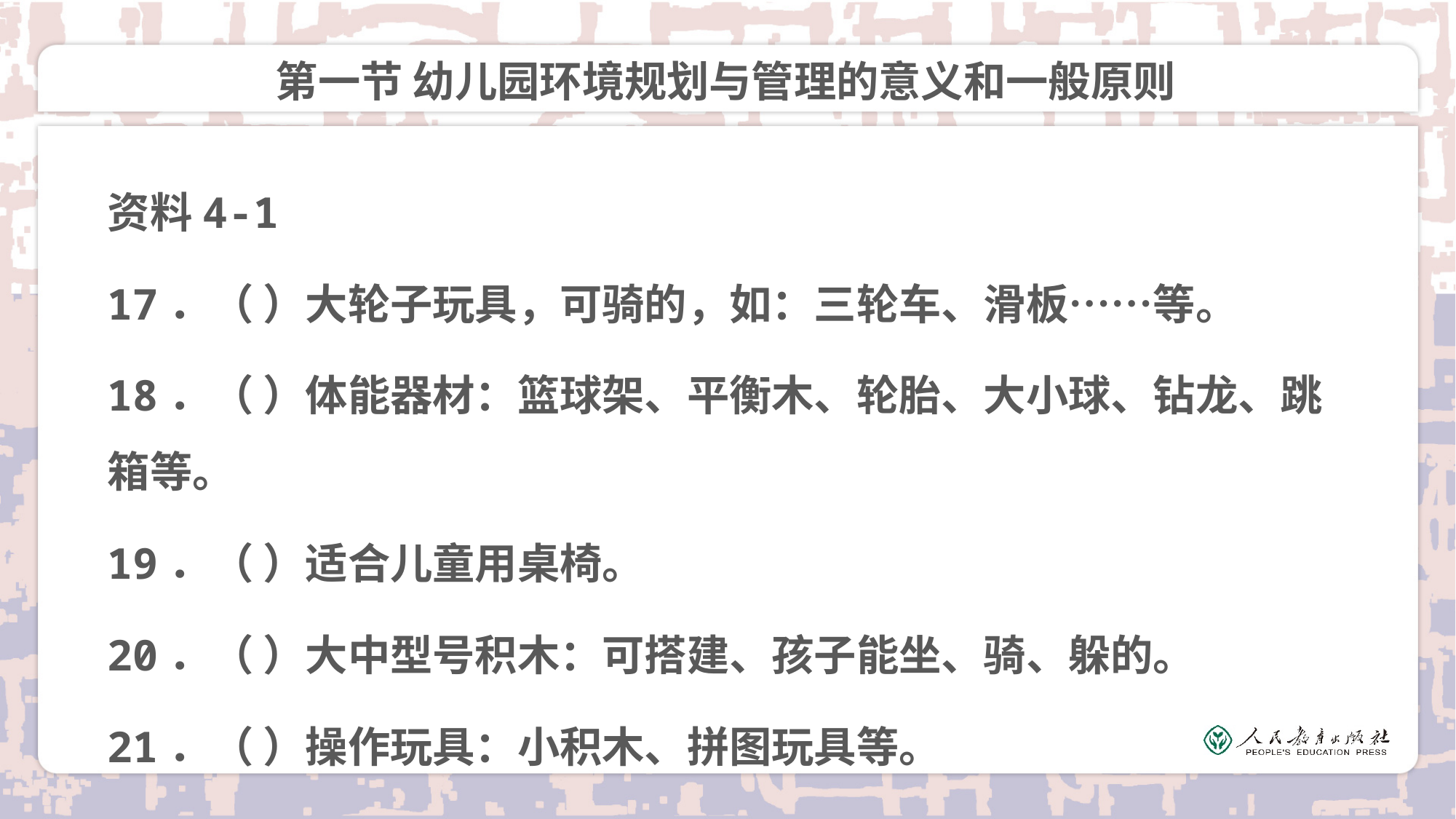

# 第一节 幼儿园环境规划与管理的意义和一般原则
资料4-1
17．（ ）大轮子玩具，可骑的，如：三轮车、滑板……等。
18．（ ）体能器材：篮球架、平衡木、轮胎、大小球、钻龙、跳箱等。
19．（ ）适合儿童用桌椅。
20．（ ）大中型号积木：可搭建、孩子能坐、骑、躲的。
21．（ ）操作玩具：小积木、拼图玩具等。